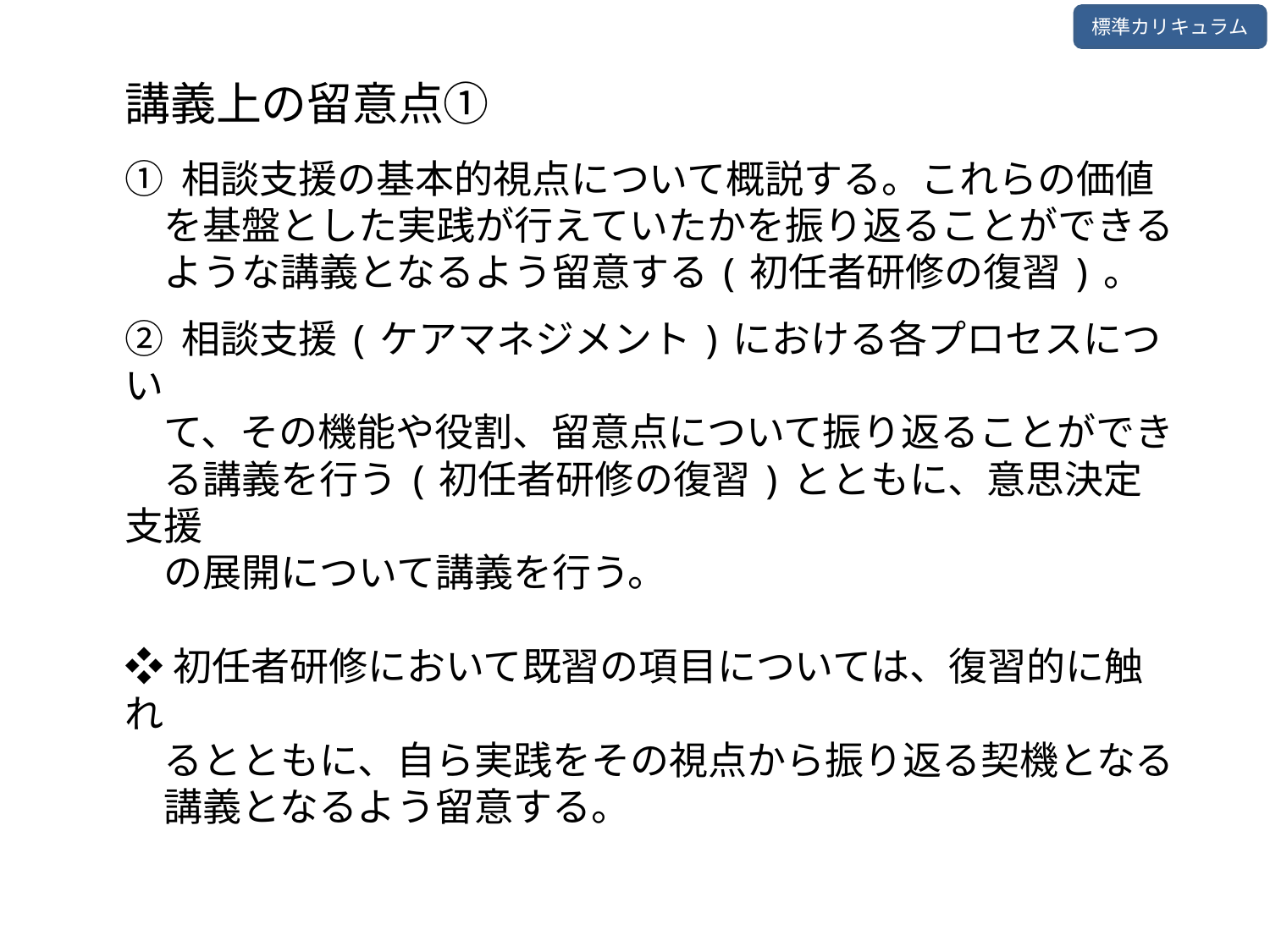

標準カリキュラム
講義上の留意点①

① 相談支援の基本的視点について概説する。これらの価値
　を基盤とした実践が行えていたかを振り返ることができる
　ような講義となるよう留意する(初任者研修の復習)。

② 相談支援(ケアマネジメント)における各プロセスについ
　て、その機能や役割、留意点について振り返ることができ
　る講義を行う(初任者研修の復習)とともに、意思決定支援
　の展開について講義を行う。

❖初任者研修において既習の項目については、復習的に触れ
　るとともに、自ら実践をその視点から振り返る契機となる
　講義となるよう留意する。